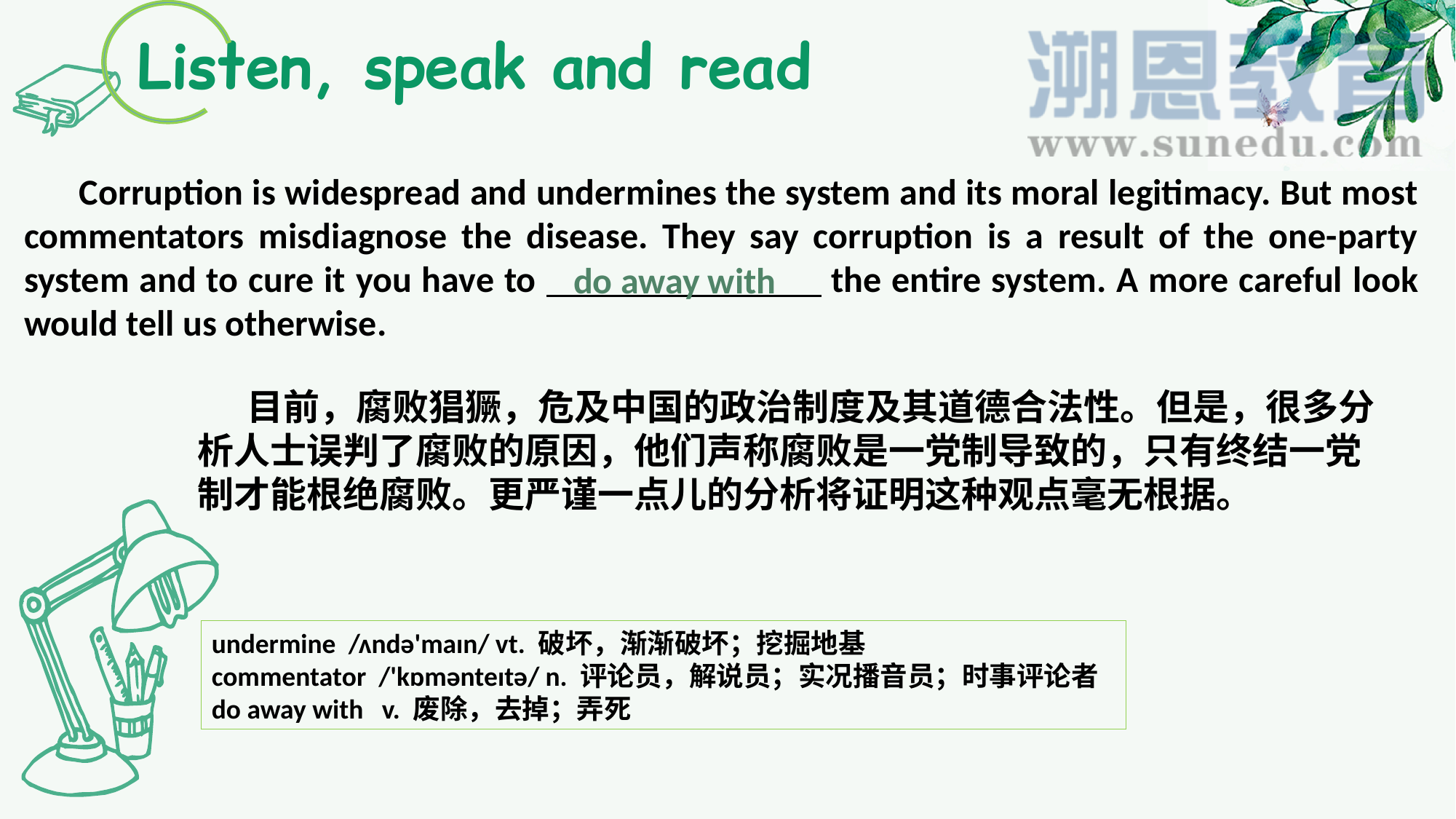

Listen, speak and read

      Corruption is widespread and undermines the system and its moral legitimacy. But most commentators misdiagnose the disease. They say corruption is a result of the one-party system and to cure it you have to                             the entire system. A more careful look would tell us otherwise.
do away with
     目前，腐败猖獗，危及中国的政治制度及其道德合法性。但是，很多分析人士误判了腐败的原因，他们声称腐败是一党制导致的，只有终结一党制才能根绝腐败。更严谨一点儿的分析将证明这种观点毫无根据。

undermine  /ʌndə'maɪn/ vt. 破坏，渐渐破坏；挖掘地基
commentator  /'kɒmənteɪtə/ n. 评论员，解说员；实况播音员；时事评论者
do away with   v. 废除，去掉；弄死